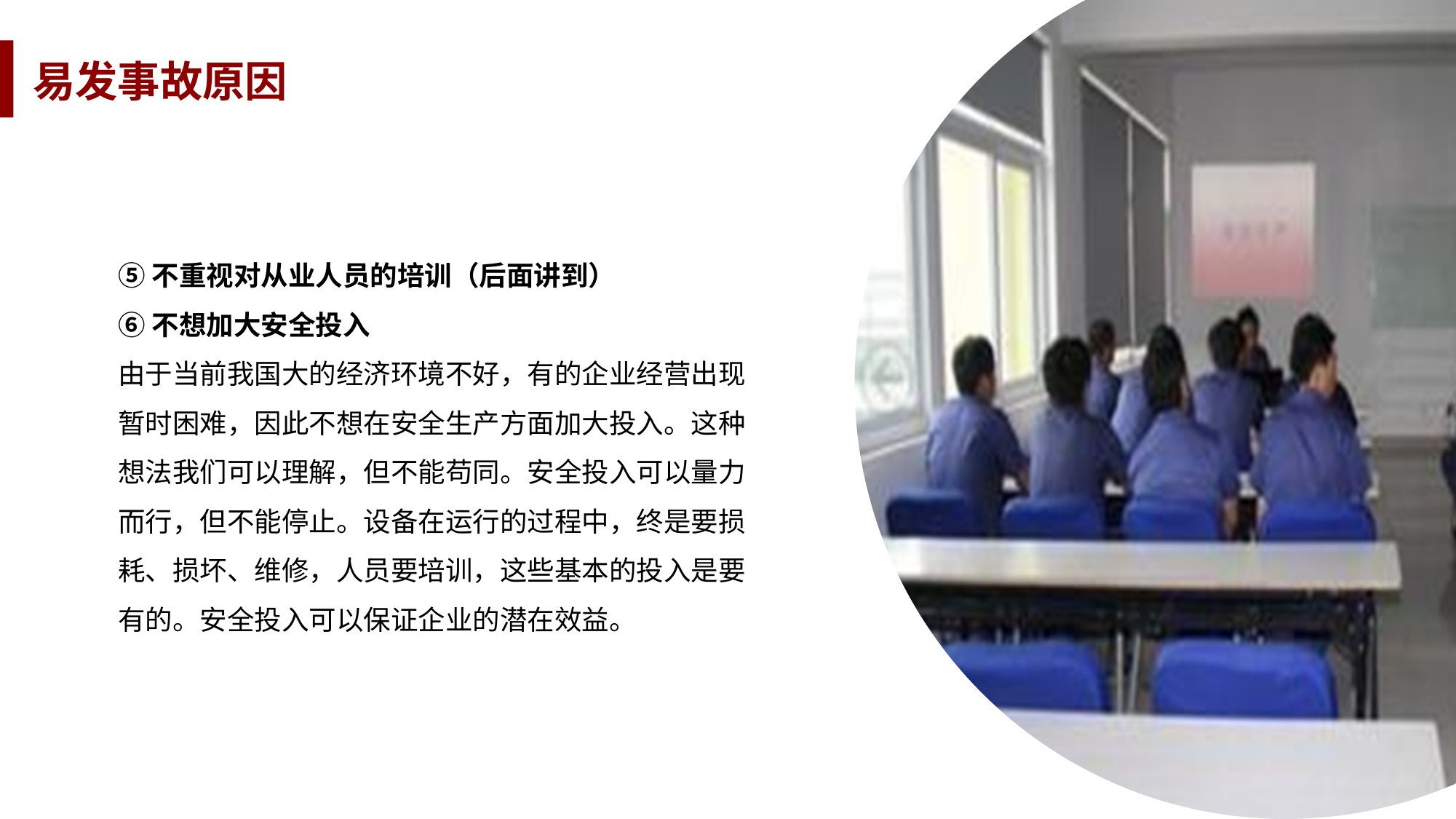

易发事故原因
⑤不重视对从业人员的培训（后面讲到）
⑥不想加大安全投入
由于当前我国大的经济环境不好，有的企业经营出现暂时困难，因此不想在安全生产方面加大投入。这种想法我们可以理解，但不能苟同。安全投入可以量力而行，但不能停止。设备在运行的过程中，终是要损耗、损坏、维修，人员要培训，这些基本的投入是要有的。安全投入可以保证企业的潜在效益。